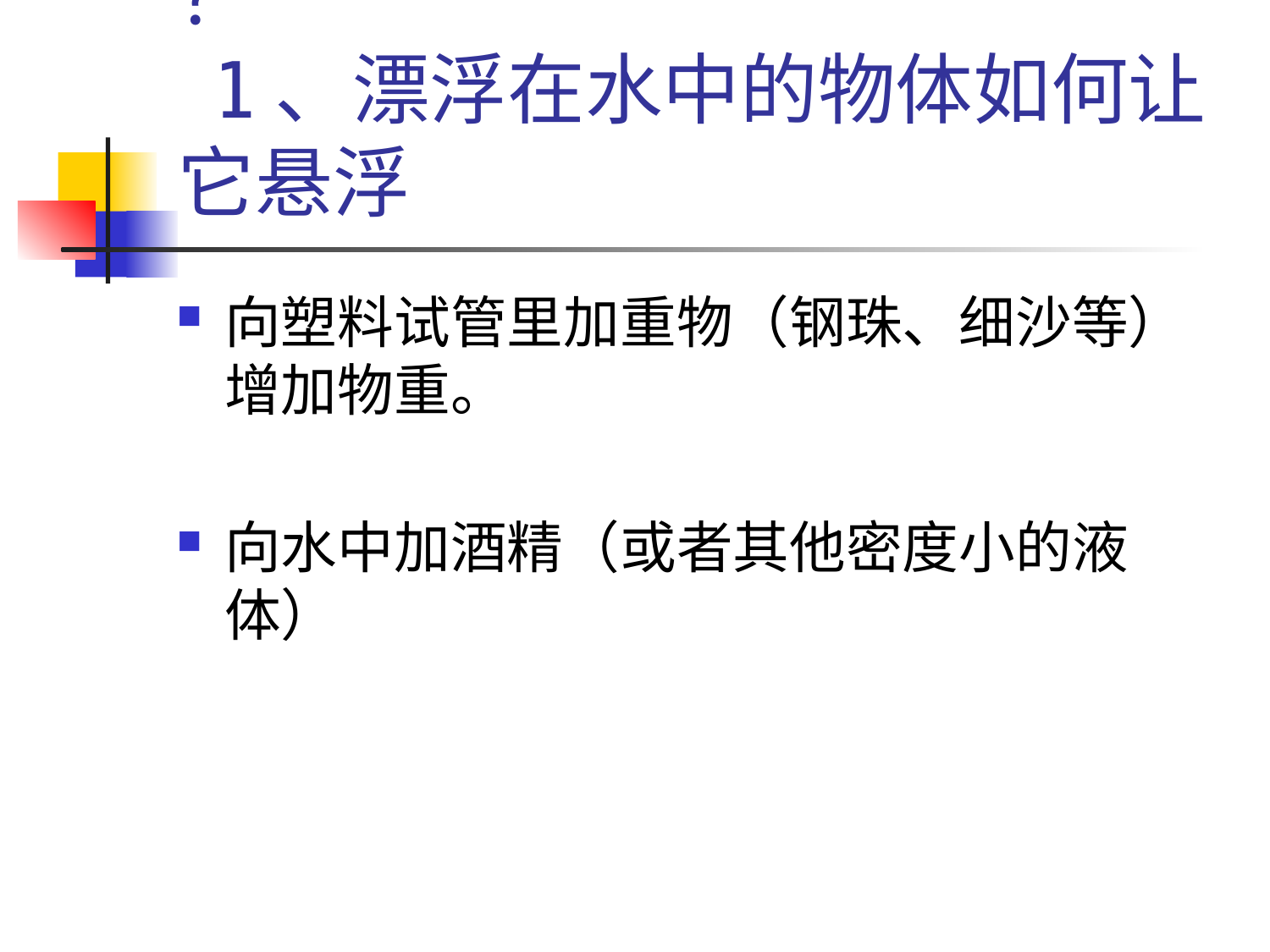

# ？ 1、漂浮在水中的物体如何让它悬浮
向塑料试管里加重物（钢珠、细沙等）增加物重。

向水中加酒精（或者其他密度小的液体）